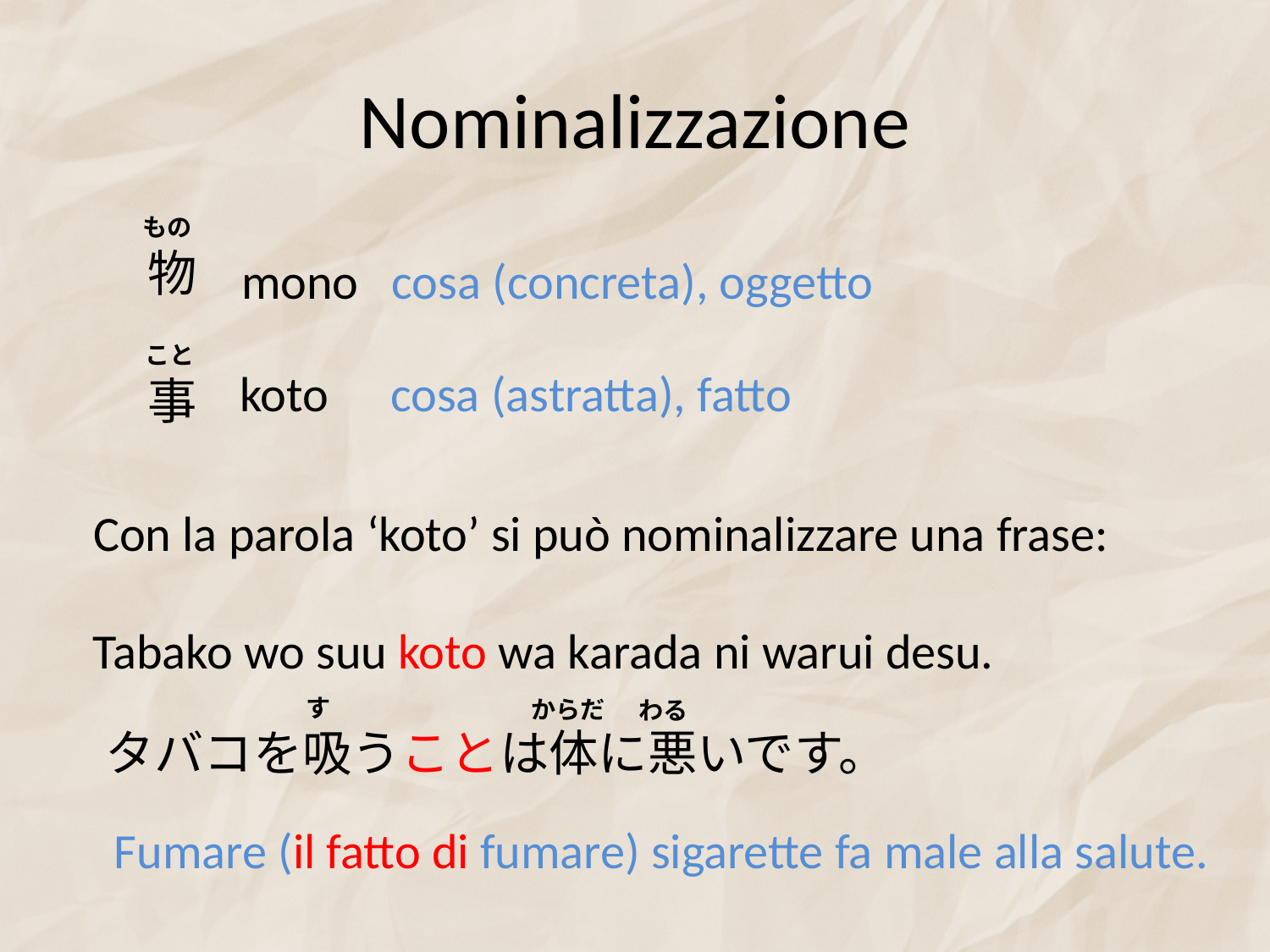

# Nominalizzazione
もの
物
mono
cosa (concreta), oggetto
こと
koto
cosa (astratta), fatto
事
Con la parola ‘koto’ si può nominalizzare una frase:
Tabako wo suu koto wa karada ni warui desu.
す
からだ
わる
タバコを吸うことは体に悪いです。
Fumare (il fatto di fumare) sigarette fa male alla salute.